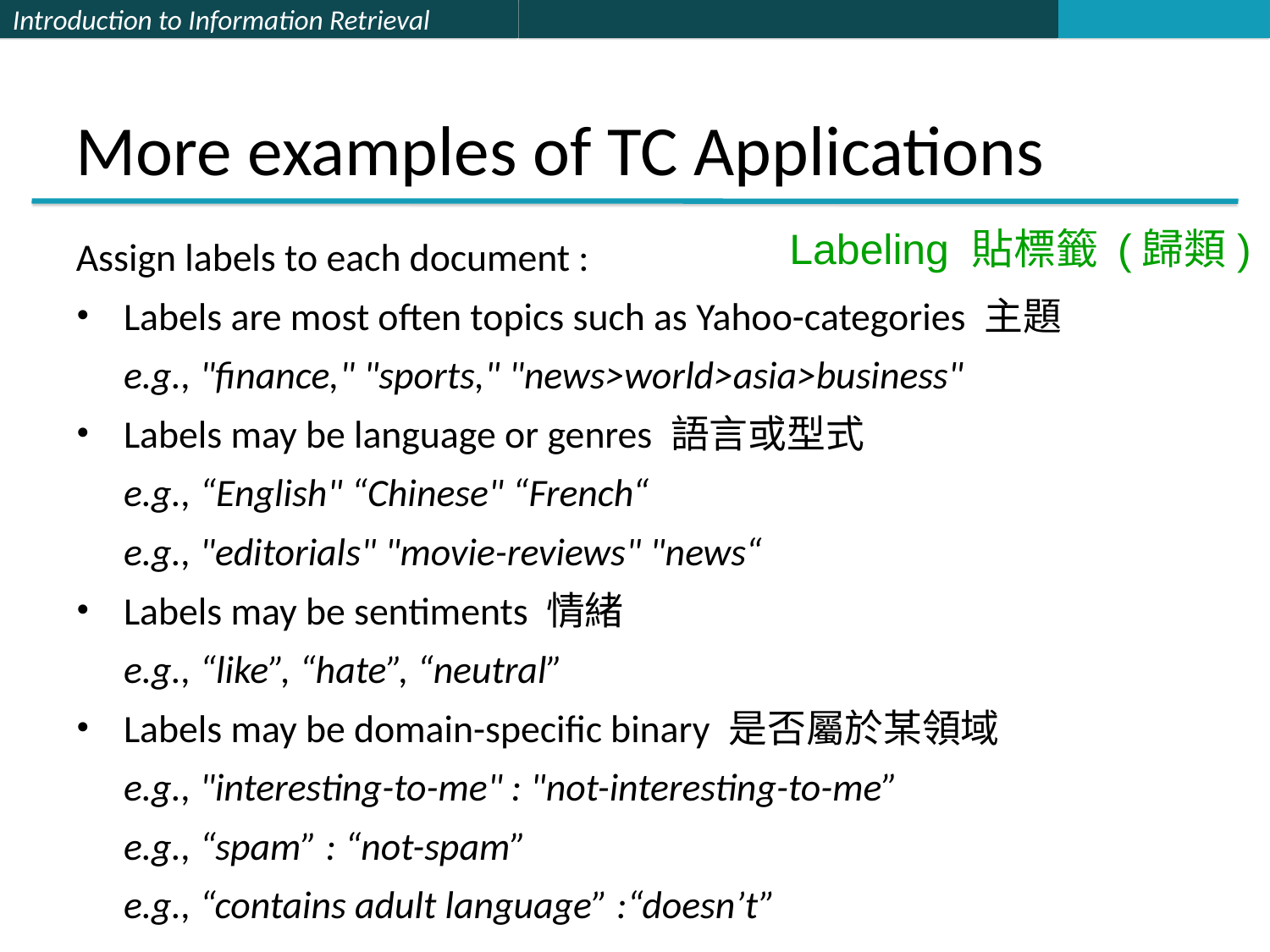

# More examples of TC Applications
Labeling 貼標籤 (歸類)
Assign labels to each document :
Labels are most often topics such as Yahoo-categories 主題
	e.g., "finance," "sports," "news>world>asia>business"
Labels may be language or genres 語言或型式
	e.g., “English" “Chinese" “French“
	e.g., "editorials" "movie-reviews" "news“
Labels may be sentiments 情緒
	e.g., “like”, “hate”, “neutral”
Labels may be domain-specific binary 是否屬於某領域
	e.g., "interesting-to-me" : "not-interesting-to-me”
	e.g., “spam” : “not-spam”
	e.g., “contains adult language” :“doesn’t”